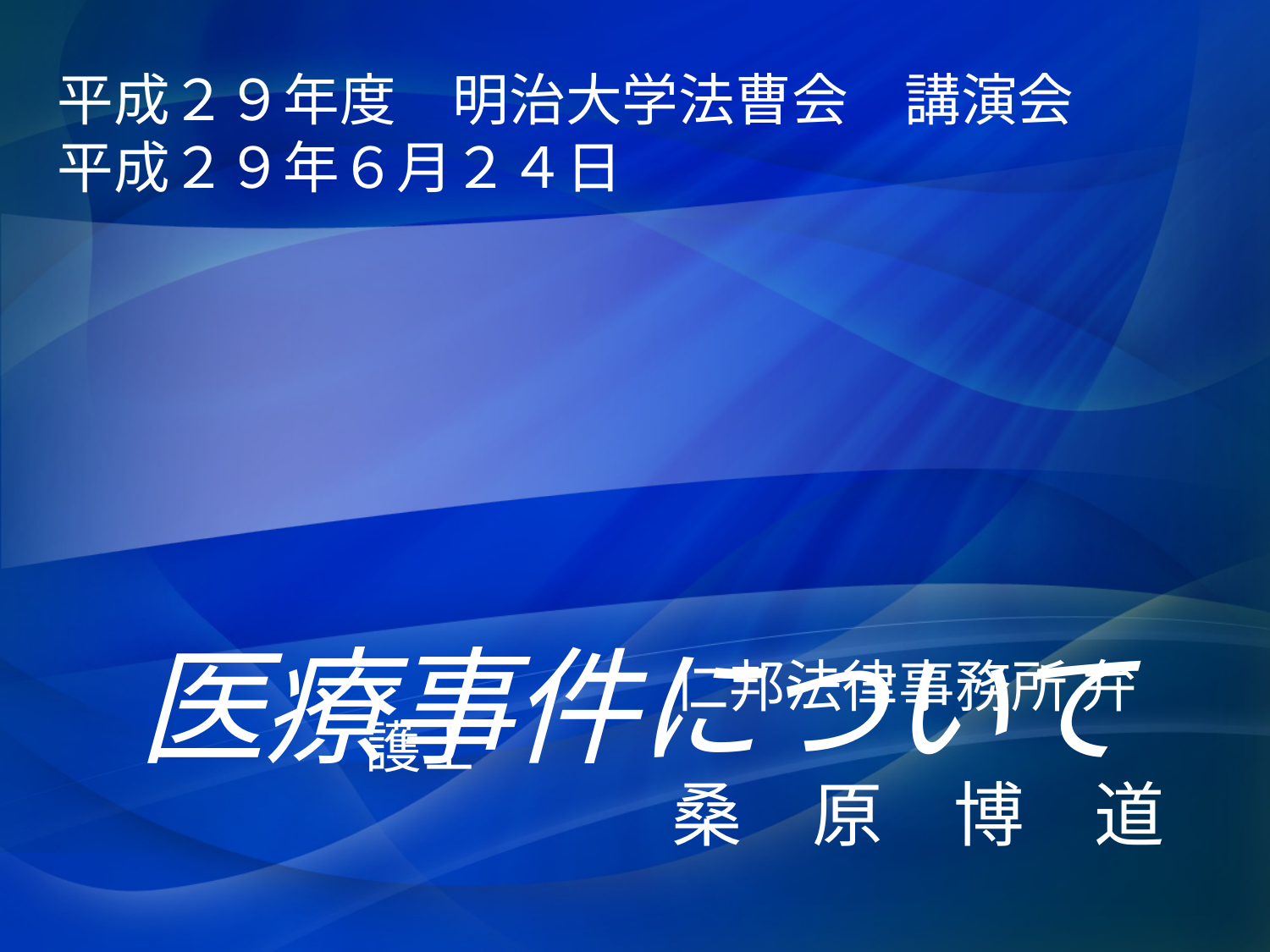

平成２９年度　明治大学法曹会　講演会
平成２９年６月２４日

# 医療事件について

　  　　　　仁邦法律事務所 弁護士
　桑　原　博　道